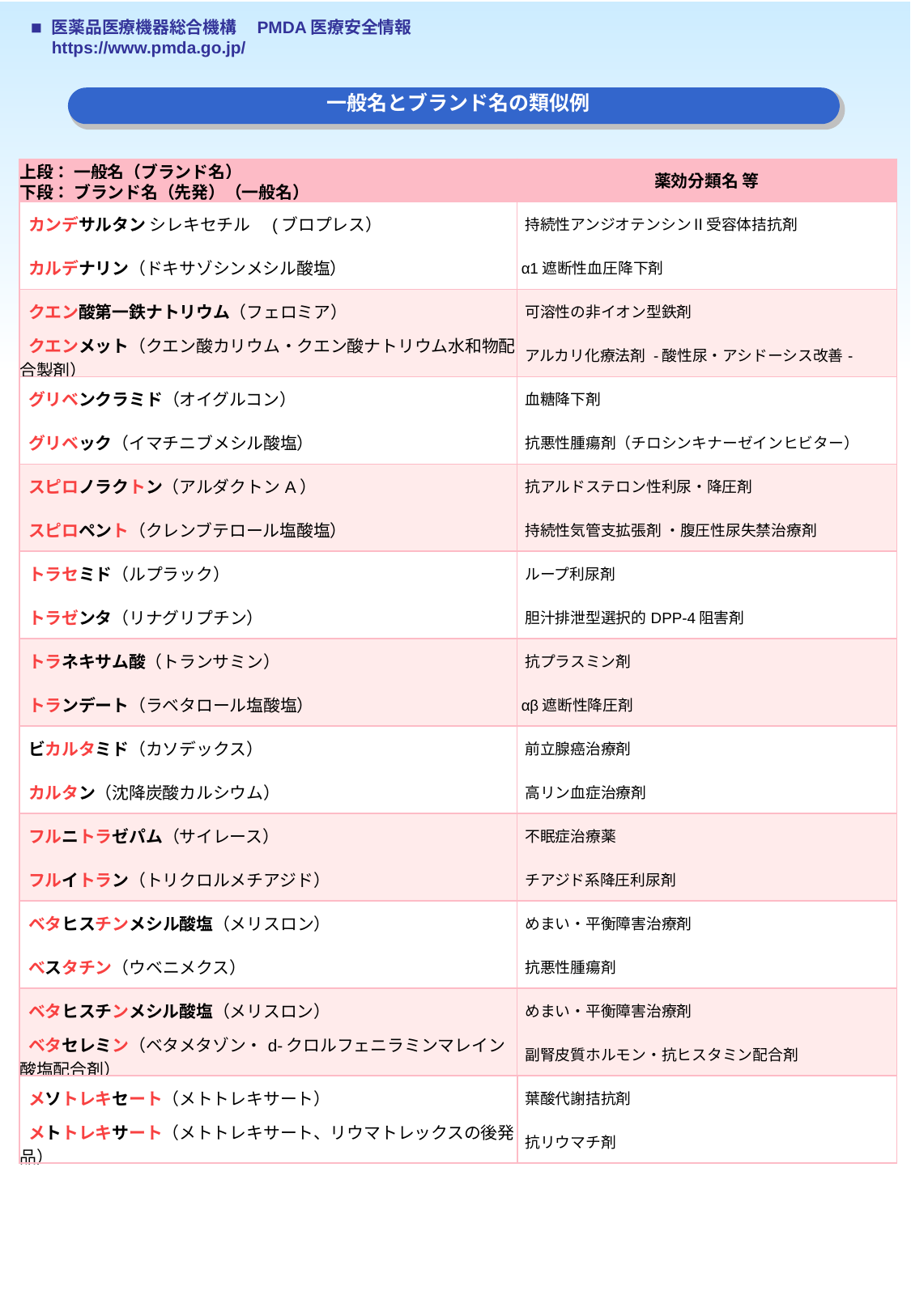

一般名とブランド名の類似例

| 上段： 一般名（ブランド名） | 薬効分類名 等 |
| --- | --- |
| 下段： ブランド名（先発）（一般名） |  |
| カンデサルタン シレキセチル　(ブロプレス） | 持続性アンジオテンシンⅡ受容体拮抗剤 |
| カルデナリン（ドキサゾシンメシル酸塩） | α1遮断性血圧降下剤 |
| クエン酸第一鉄ナトリウム（フェロミア） | 可溶性の非イオン型鉄剤 |
| クエンメット（クエン酸カリウム・クエン酸ナトリウム水和物配合製剤） | アルカリ化療法剤 -酸性尿・アシドーシス改善- |
| グリベンクラミド（オイグルコン） | 血糖降下剤 |
| グリベック（イマチニブメシル酸塩） | 抗悪性腫瘍剤（チロシンキナーゼインヒビター） |
| スピロノラクトン（アルダクトンA） | 抗アルドステロン性利尿・降圧剤 |
| スピロペント（クレンブテロール塩酸塩） | 持続性気管支拡張剤 ・腹圧性尿失禁治療剤 |
| トラセミド（ルプラック） | ループ利尿剤 |
| トラゼンタ（リナグリプチン） | 胆汁排泄型選択的DPP-4阻害剤 |
| トラネキサム酸（トランサミン） | 抗プラスミン剤 |
| トランデート（ラベタロール塩酸塩） | αβ遮断性降圧剤 |
| ビカルタミド（カソデックス） | 前立腺癌治療剤 |
| カルタン（沈降炭酸カルシウム） | 高リン血症治療剤 |
| フルニトラゼパム（サイレース） | 不眠症治療薬 |
| フルイトラン（トリクロルメチアジド） | チアジド系降圧利尿剤 |
| ベタヒスチンメシル酸塩（メリスロン） | めまい・平衡障害治療剤 |
| べスタチン（ウベニメクス） | 抗悪性腫瘍剤 |
| ベタヒスチンメシル酸塩（メリスロン） | めまい・平衡障害治療剤 |
| ベタセレミン（ベタメタゾン・d-クロルフェニラミンマレイン酸塩配合剤） | 副腎皮質ホルモン・抗ヒスタミン配合剤 |
| メソトレキセート（メトトレキサート） | 葉酸代謝拮抗剤 |
| メトトレキサート（メトトレキサート、リウマトレックスの後発品） | 抗リウマチ剤 |
|  |
| --- |